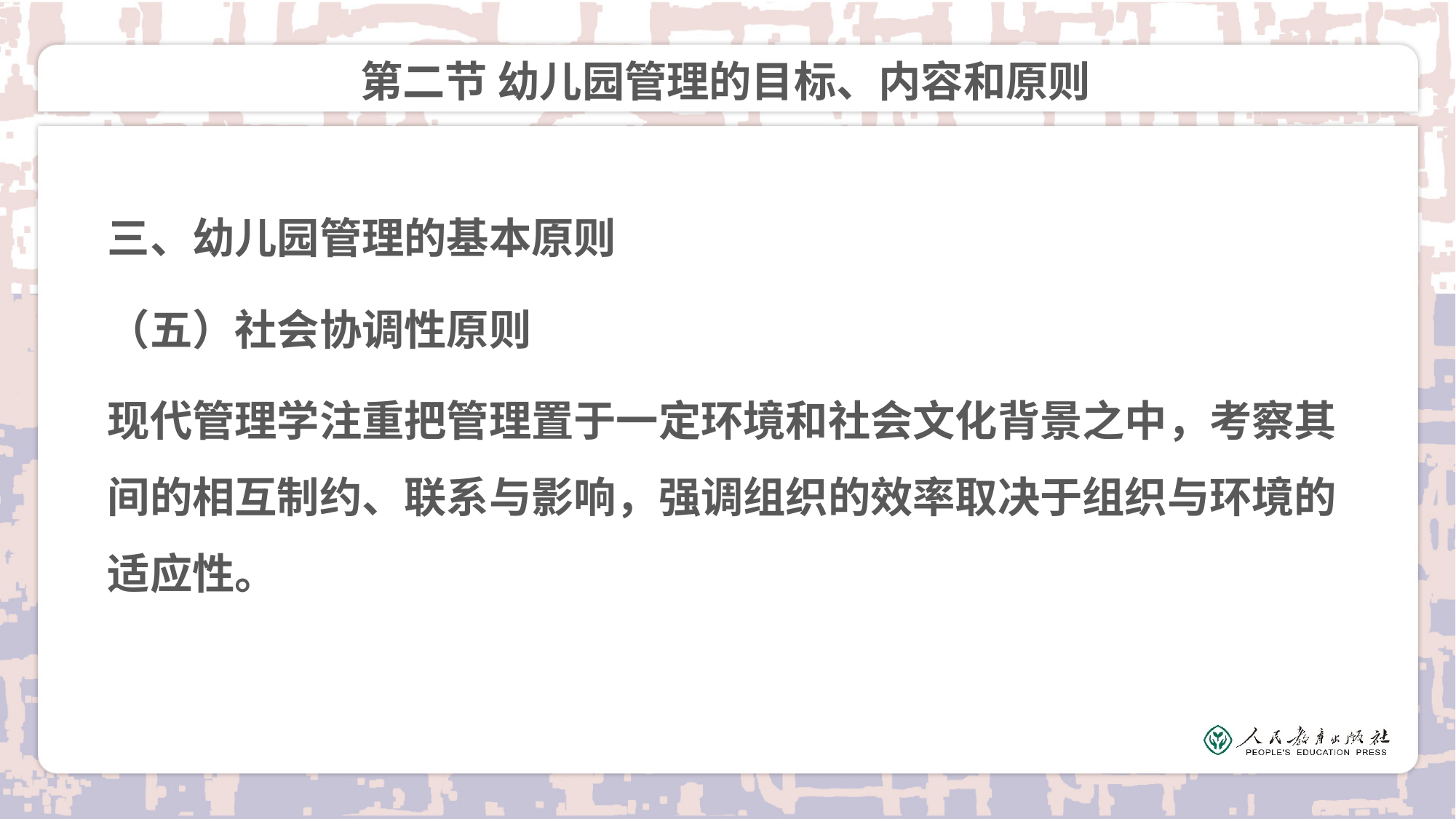

# 第二节 幼儿园管理的目标、内容和原则
三、幼儿园管理的基本原则
（五）社会协调性原则
现代管理学注重把管理置于一定环境和社会文化背景之中，考察其间的相互制约、联系与影响，强调组织的效率取决于组织与环境的适应性。